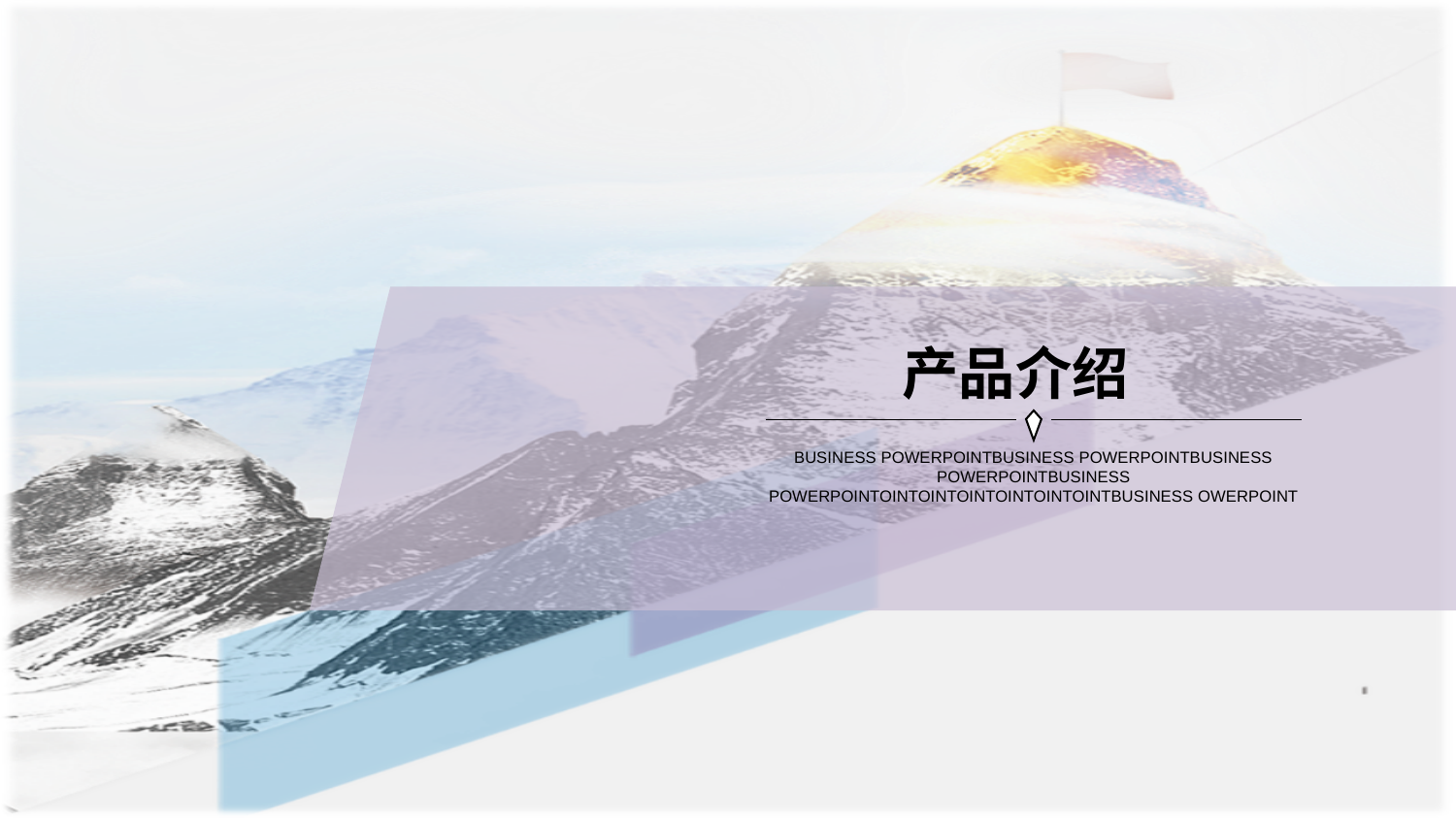

产品介绍

BUSINESS POWERPOINTBUSINESS POWERPOINTBUSINESS POWERPOINTBUSINESS POWERPOINTOINTOINTOINTOINTOINTOINTBUSINESS OWERPOINT